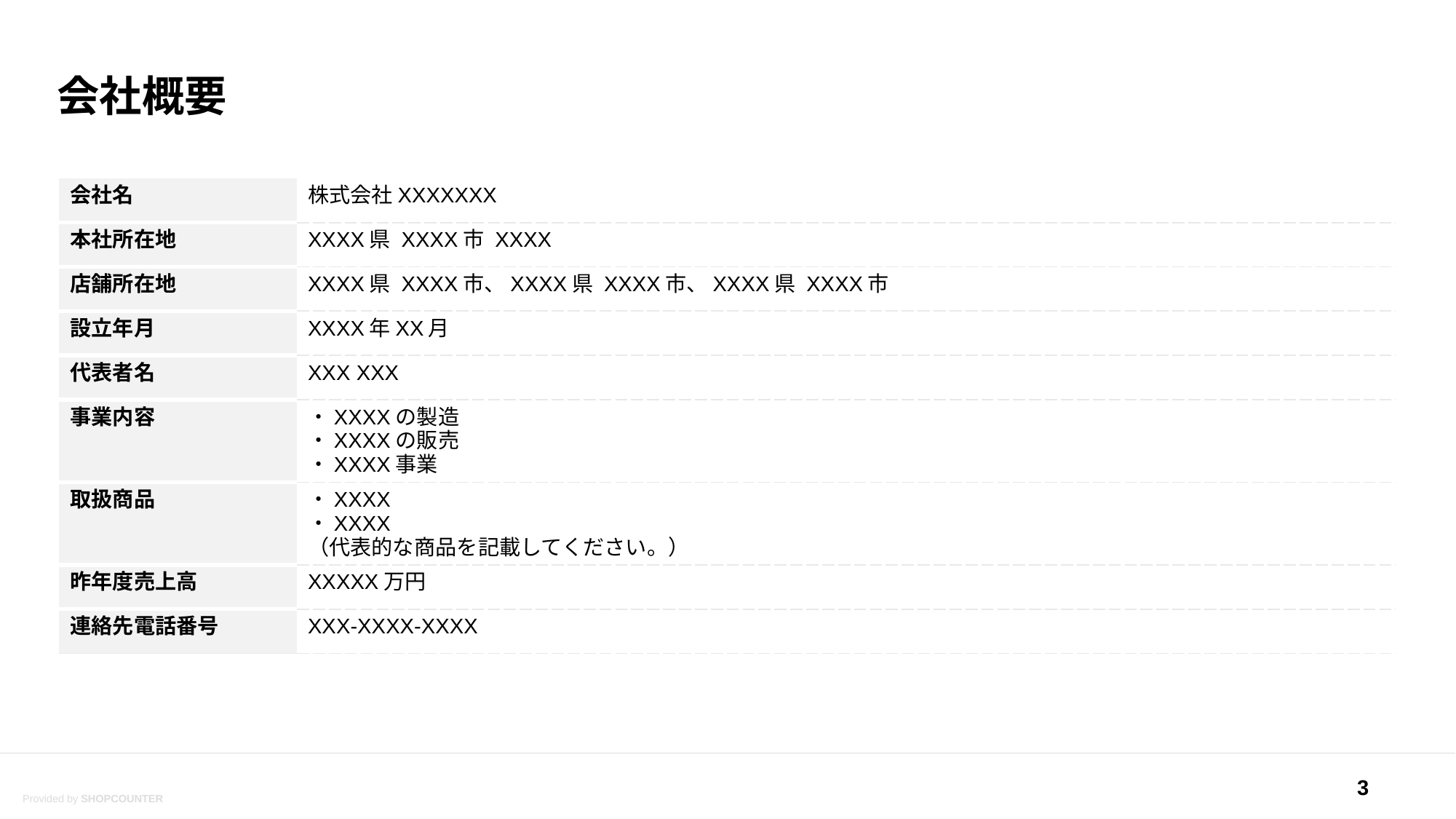

# 会社概要
| 会社名 | 株式会社XXXXXXX |
| --- | --- |
| 本社所在地 | XXXX県 XXXX市 XXXX |
| 店舗所在地 | XXXX県 XXXX市、XXXX県 XXXX市、XXXX県 XXXX市 |
| 設立年月 | XXXX年XX月 |
| 代表者名 | XXX XXX |
| 事業内容 | ・XXXXの製造 ・XXXXの販売 ・XXXX事業 |
| 取扱商品 | ・XXXX ・XXXX （代表的な商品を記載してください。） |
| 昨年度売上高 | XXXXX万円 |
| 連絡先電話番号 | XXX-XXXX-XXXX |
3